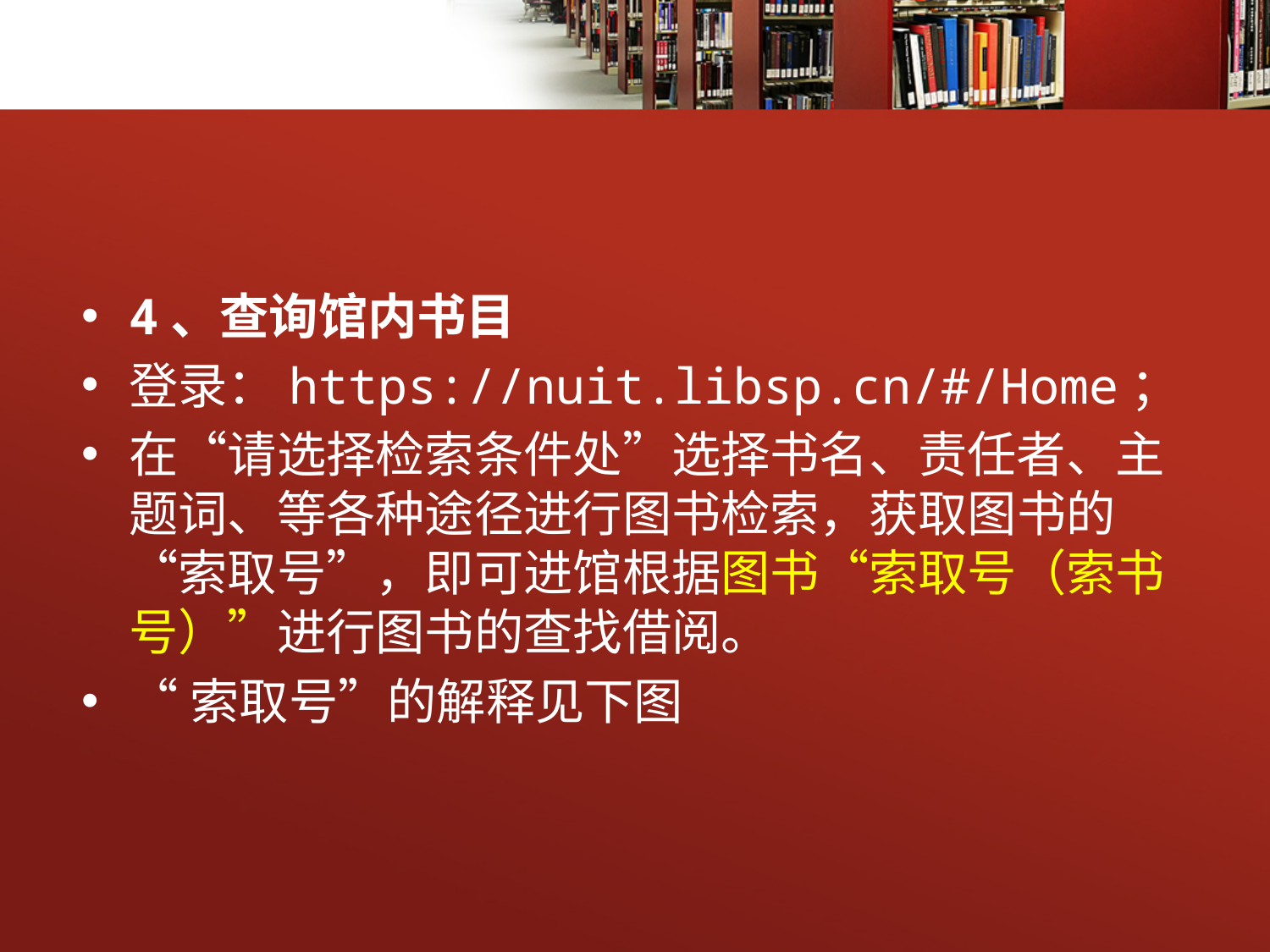

#
4、查询馆内书目
登录：https://nuit.libsp.cn/#/Home；
在“请选择检索条件处”选择书名、责任者、主题词、等各种途径进行图书检索，获取图书的“索取号”，即可进馆根据图书“索取号（索书号）”进行图书的查找借阅。
“索取号”的解释见下图